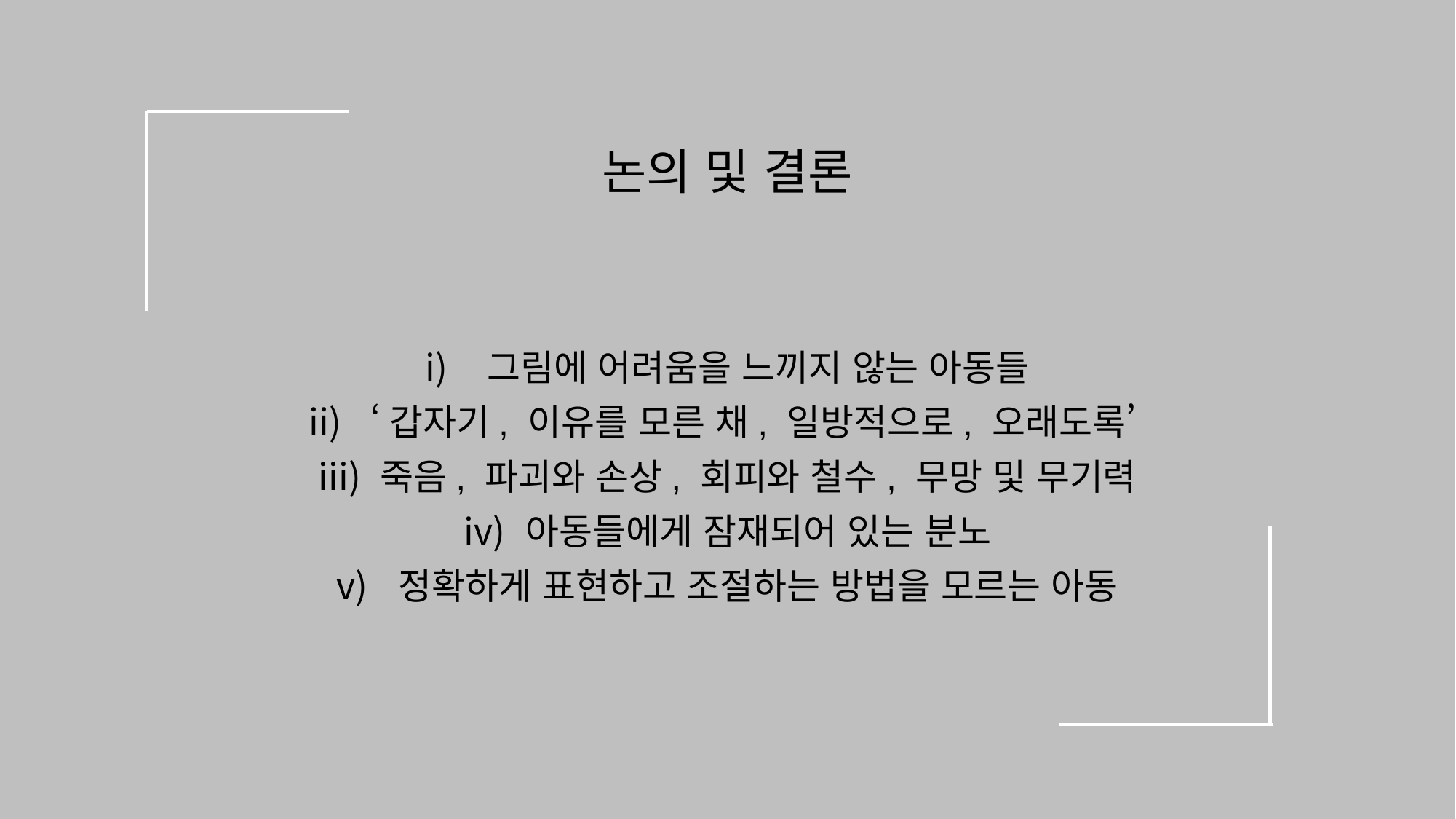

논의 및 결론

그림에 어려움을 느끼지 않는 아동들
‘갑자기, 이유를 모른 채, 일방적으로, 오래도록’
죽음, 파괴와 손상, 회피와 철수, 무망 및 무기력
아동들에게 잠재되어 있는 분노
정확하게 표현하고 조절하는 방법을 모르는 아동